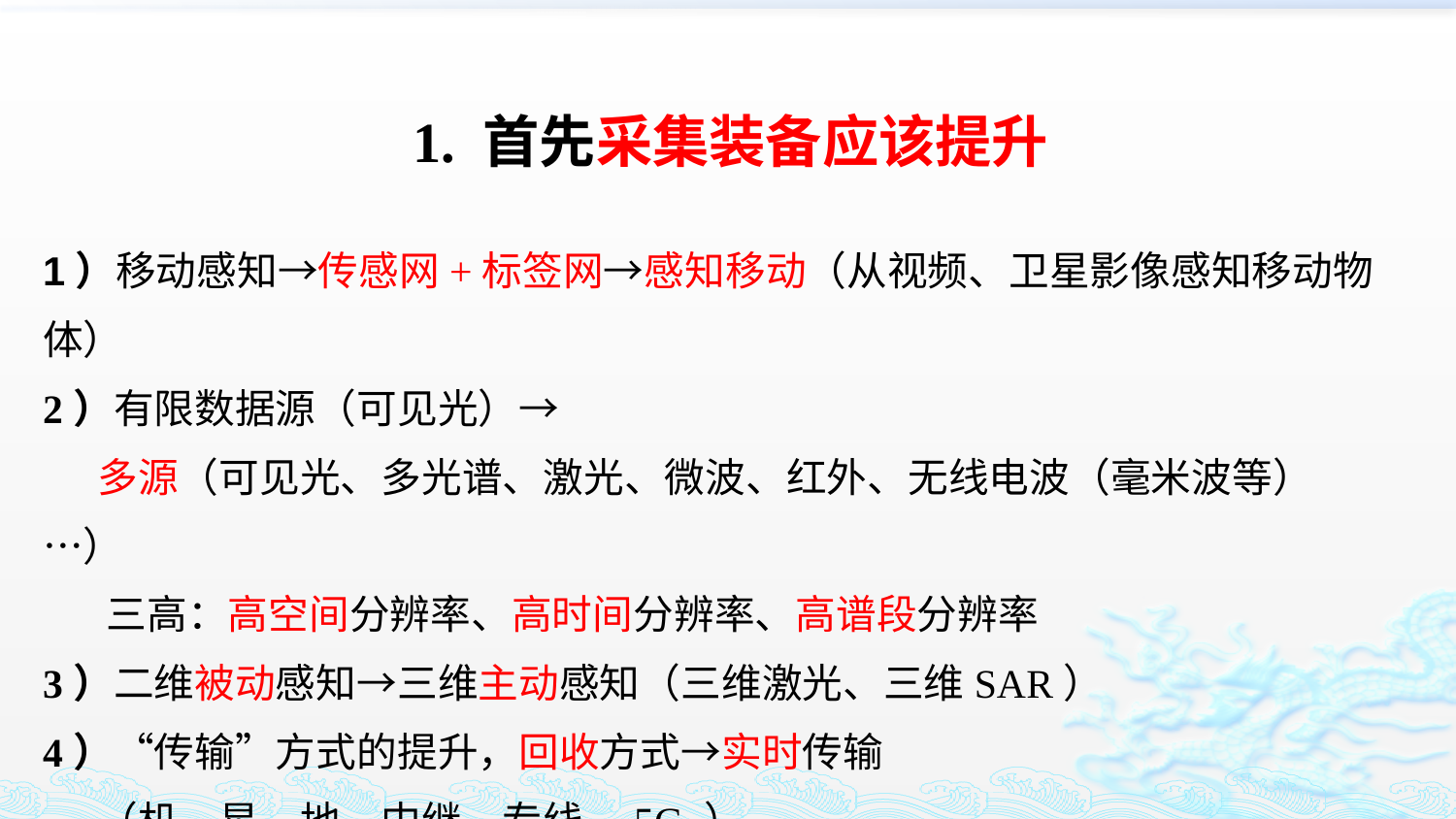

1. 首先采集装备应该提升
1）移动感知→传感网+标签网→感知移动（从视频、卫星影像感知移动物体）
2）有限数据源（可见光）→
     多源（可见光、多光谱、激光、微波、红外、无线电波（毫米波等） …）
      三高：高空间分辨率、高时间分辨率、高谱段分辨率
3）二维被动感知→三维主动感知（三维激光、三维SAR）
4）“传输”方式的提升，回收方式→实时传输
     （机、星、地、中继，专线，5G ）